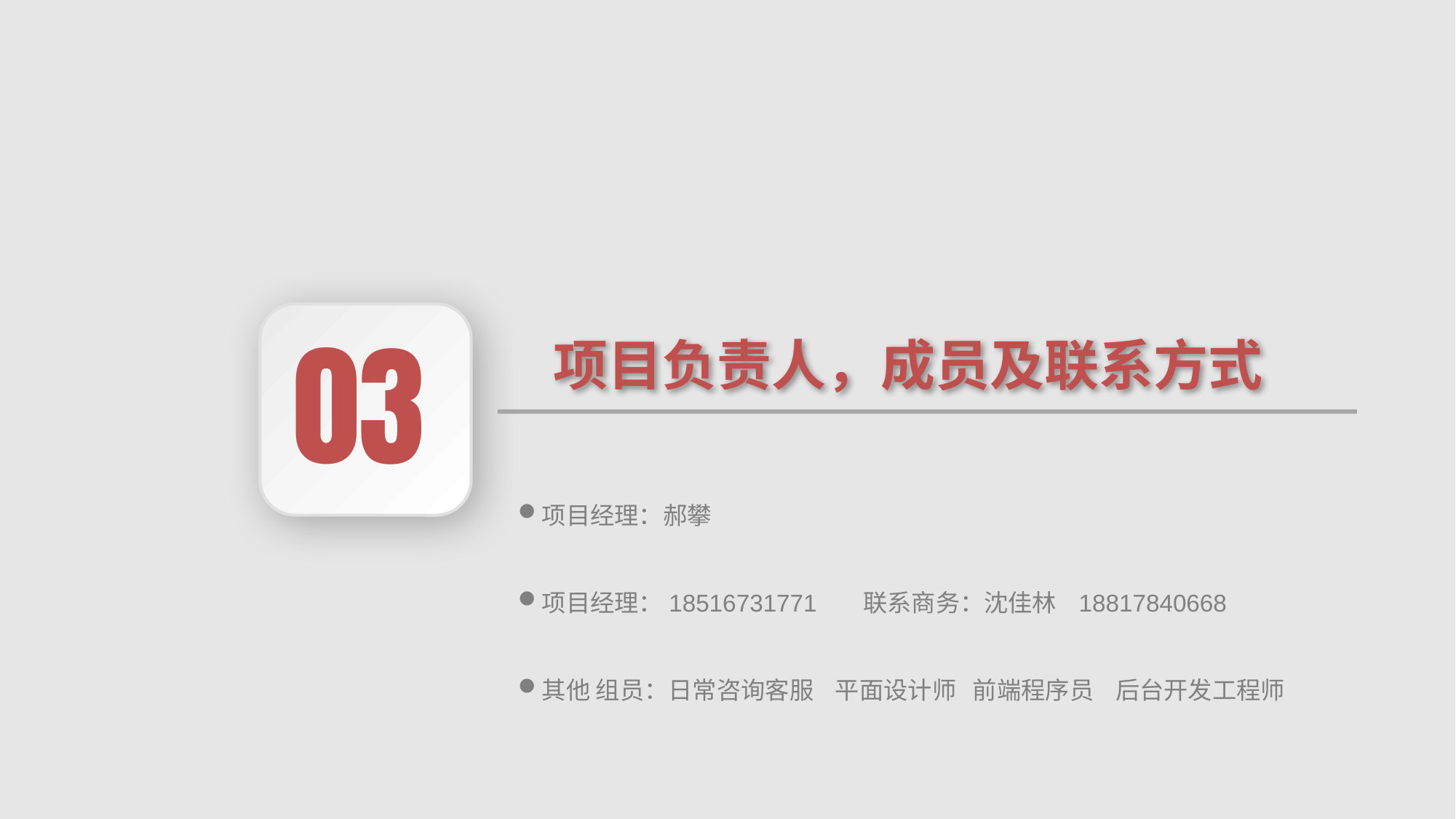

03
项目负责人，成员及联系方式

项目经理：郝攀
项目经理：18516731771      联系商务：沈佳林   18817840668
其他 组员：日常咨询客服    平面设计师   前端程序员    后台开发工程师